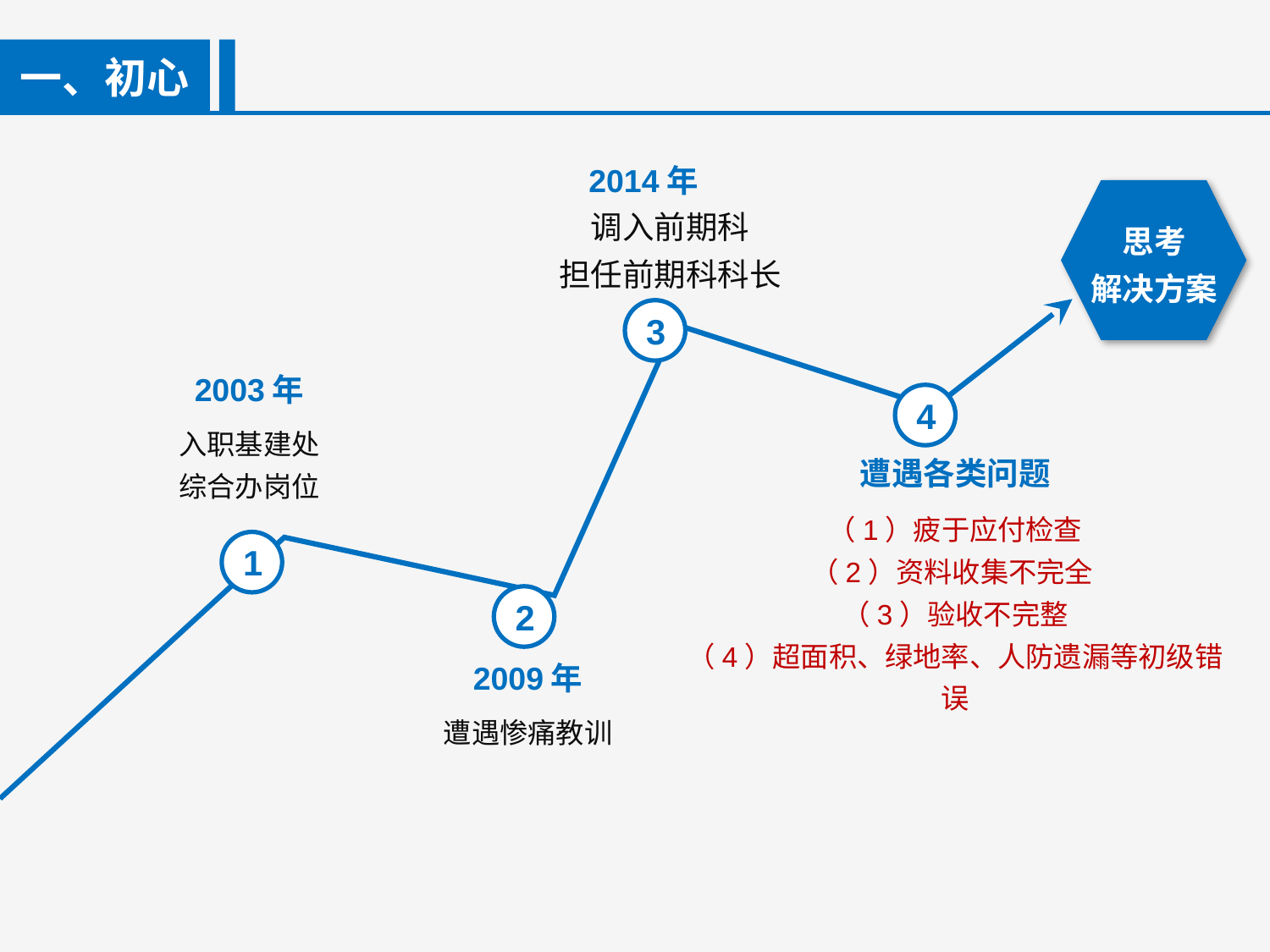

一、初心

                  2014年

调入前期科
担任前期科科长
思考
解决方案

3
2003年
入职基建处
综合办岗位
4
遭遇各类问题
（1）疲于应付检查
（2）资料收集不完全
（3）验收不完整
（4）超面积、绿地率、人防遗漏等初级错误
1
2
2009年
遭遇惨痛教训